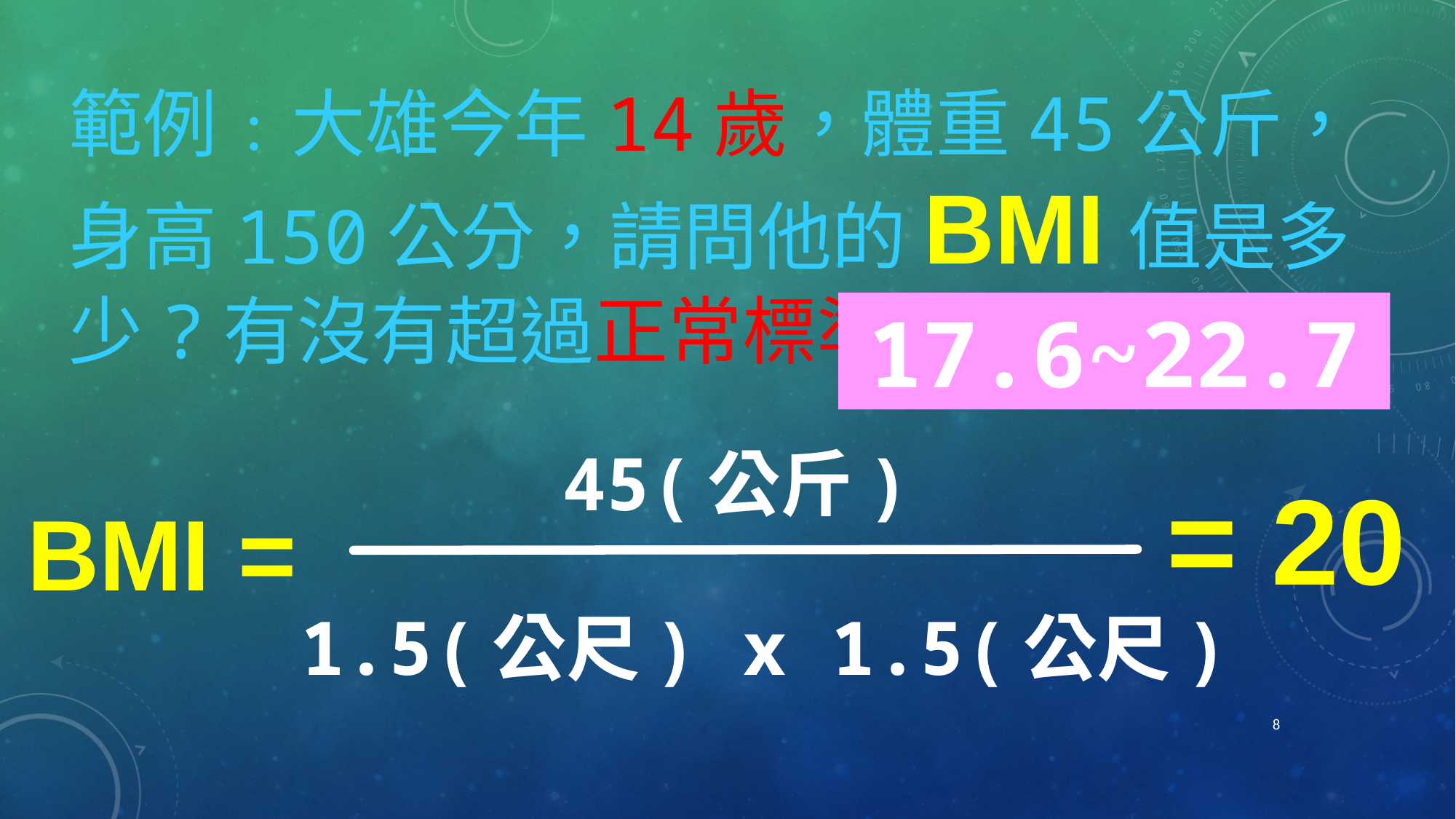

範例﹕大雄今年14歲，體重45公斤，   身高150公分，請問他的BMI值是多少?有沒有超過正常標準?
17.6~22.7
                 45(公斤)

       1.5(公尺) x 1.5(公尺)
= 20
BMI =

8